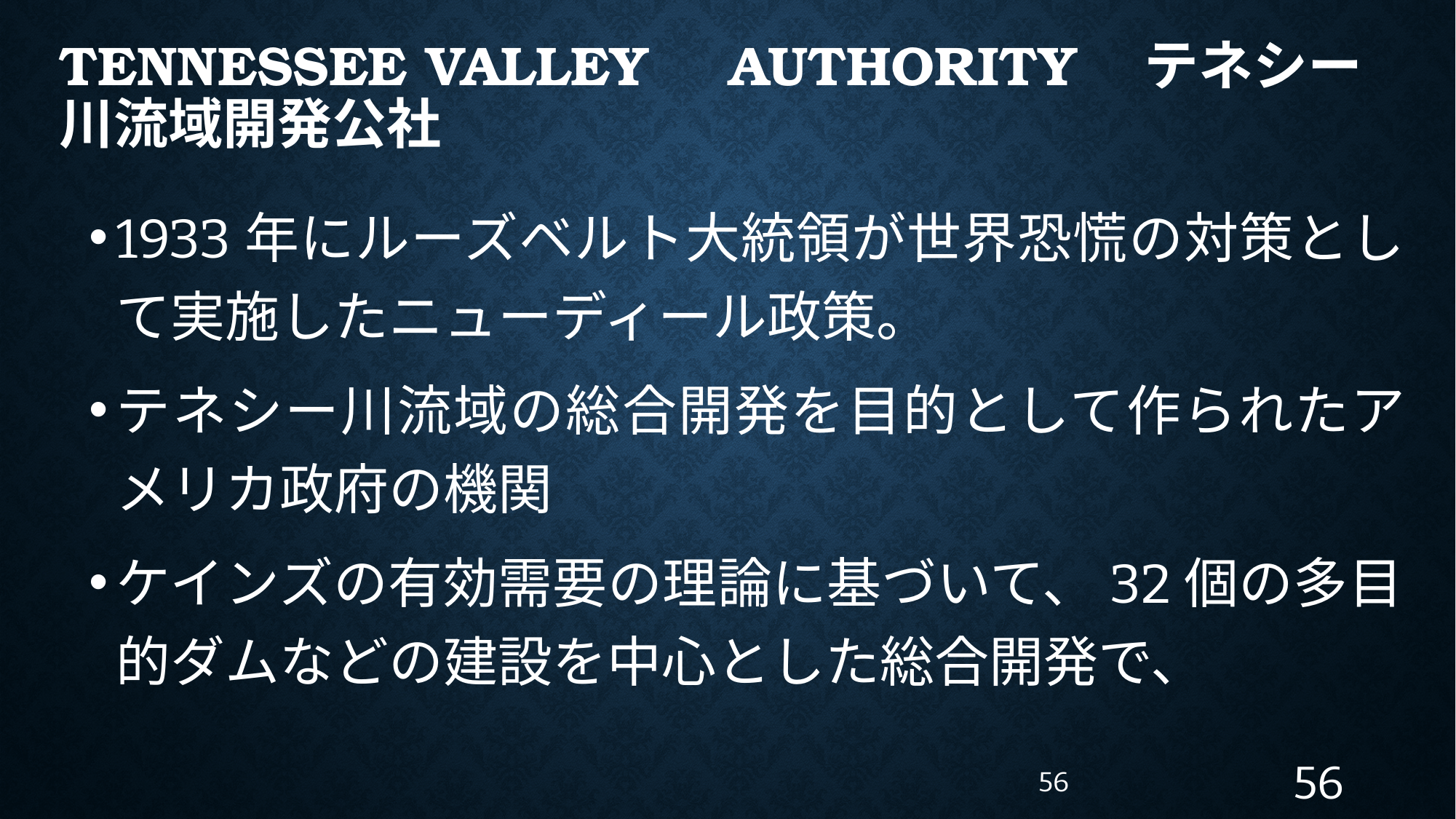

Tennessee Valley　Authority　テネシー川流域開発公社
1933年にルーズベルト大統領が世界恐慌の対策として実施したニューディール政策。
テネシー川流域の総合開発を目的として作られたアメリカ政府の機関
ケインズの有効需要の理論に基づいて、32個の多目的ダムなどの建設を中心とした総合開発で、

56
56